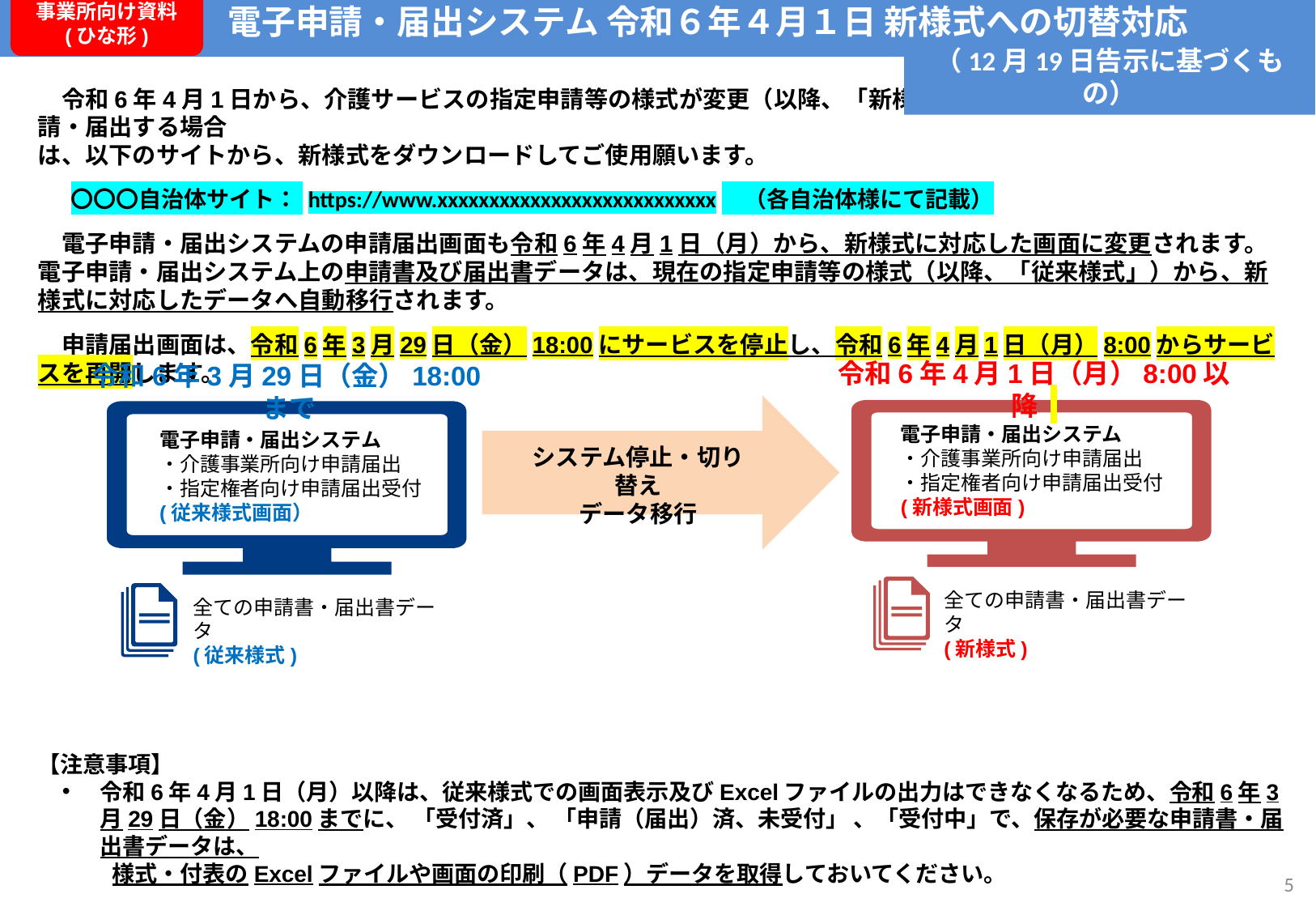

電子申請・届出システム 令和６年４月１日 新様式への切替対応
事業所向け資料
(ひな形)
（12月19日告示に基づくもの）
　令和6年4月1日から、介護サービスの指定申請等の様式が変更（以降、「新様式」）となります。メール等で申請・届出する場合
は、以下のサイトから、新様式をダウンロードしてご使用願います。

 　〇〇〇自治体サイト： https://www.xxxxxxxxxxxxxxxxxxxxxxxxxxx　（各自治体様にて記載）

　電子申請・届出システムの申請届出画面も令和6年4月1日（月）から、新様式に対応した画面に変更されます。
電子申請・届出システム上の申請書及び届出書データは、現在の指定申請等の様式（以降、「従来様式」）から、新様式に対応したデータへ自動移行されます。

　申請届出画面は、令和6年3月29日（金）18:00にサービスを停止し、令和6年4月1日（月）8:00からサービスを再開します。

【注意事項】
令和6年4月1日（月）以降は、従来様式での画面表示及びExcelファイルの出力はできなくなるため、令和6年3月29日（金）18:00までに、 「受付済」、 「申請（届出）済、未受付」 、「受付中」で、保存が必要な申請書・届出書データは、
　　 様式・付表のExcelファイルや画面の印刷（PDF）データを取得しておいてください。

令和6年3月29日（金）18:00時点で、従来様式の「一時保存」や「差戻し」の申請書・届出書データが存在し、令和６年
     ４月１日以降に入力を再開する場合は、新様式の画面内容に沿って入力してください。

令和6年4月1日（月）8:00以降
令和6年3月29日（金）18:00まで

システム停止・切り替え
データ移行

電子申請・届出システム
・介護事業所向け申請届出
・指定権者向け申請届出受付
(新様式画面)
電子申請・届出システム
・介護事業所向け申請届出
・指定権者向け申請届出受付
(従来様式画面）

全ての申請書・届出書データ
(新様式)

全ての申請書・届出書データ
(従来様式)
5